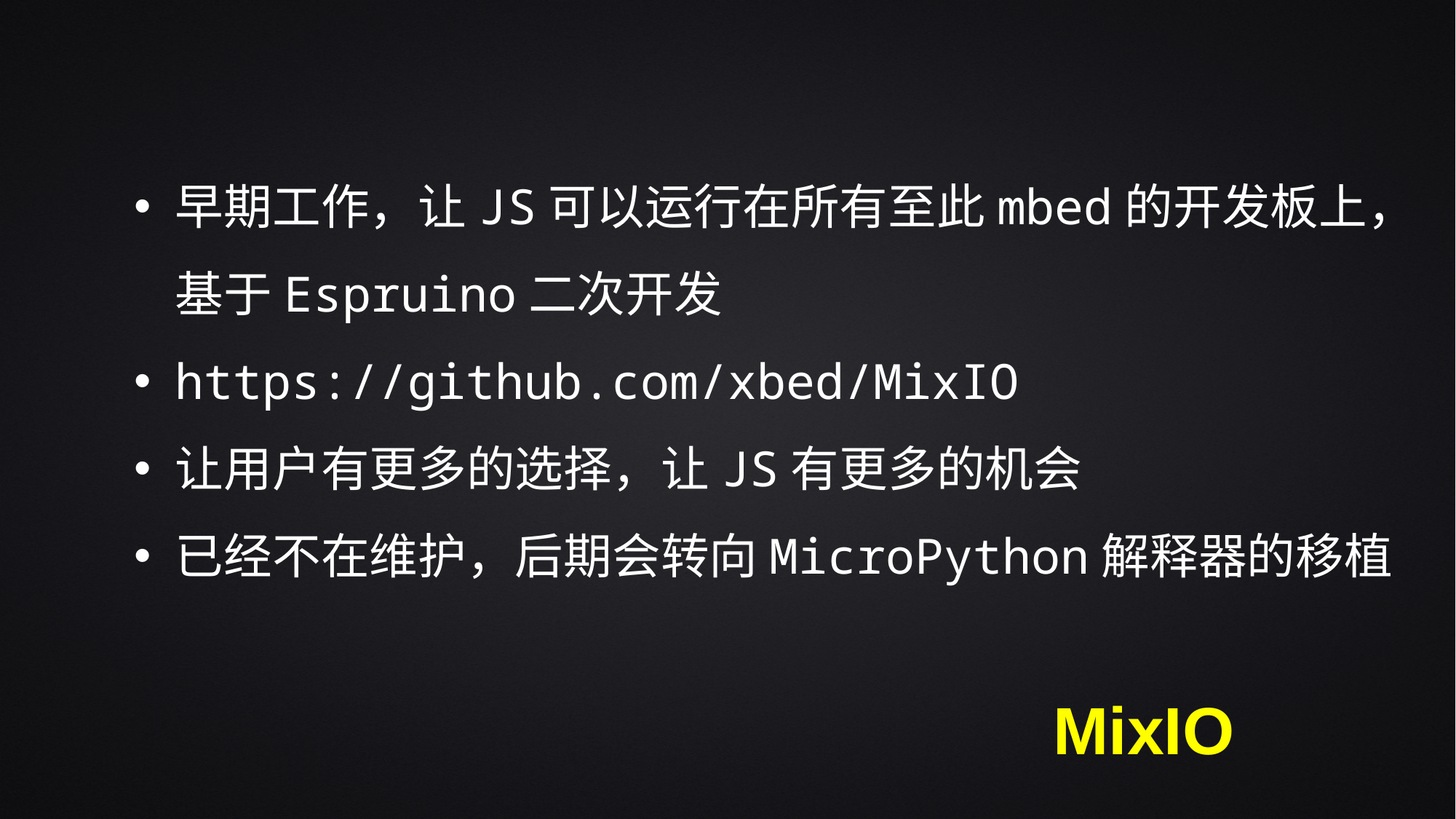

早期工作，让JS可以运行在所有至此mbed的开发板上，基于Espruino二次开发
https://github.com/xbed/MixIO
让用户有更多的选择，让JS有更多的机会
已经不在维护，后期会转向MicroPython解释器的移植
MixIO